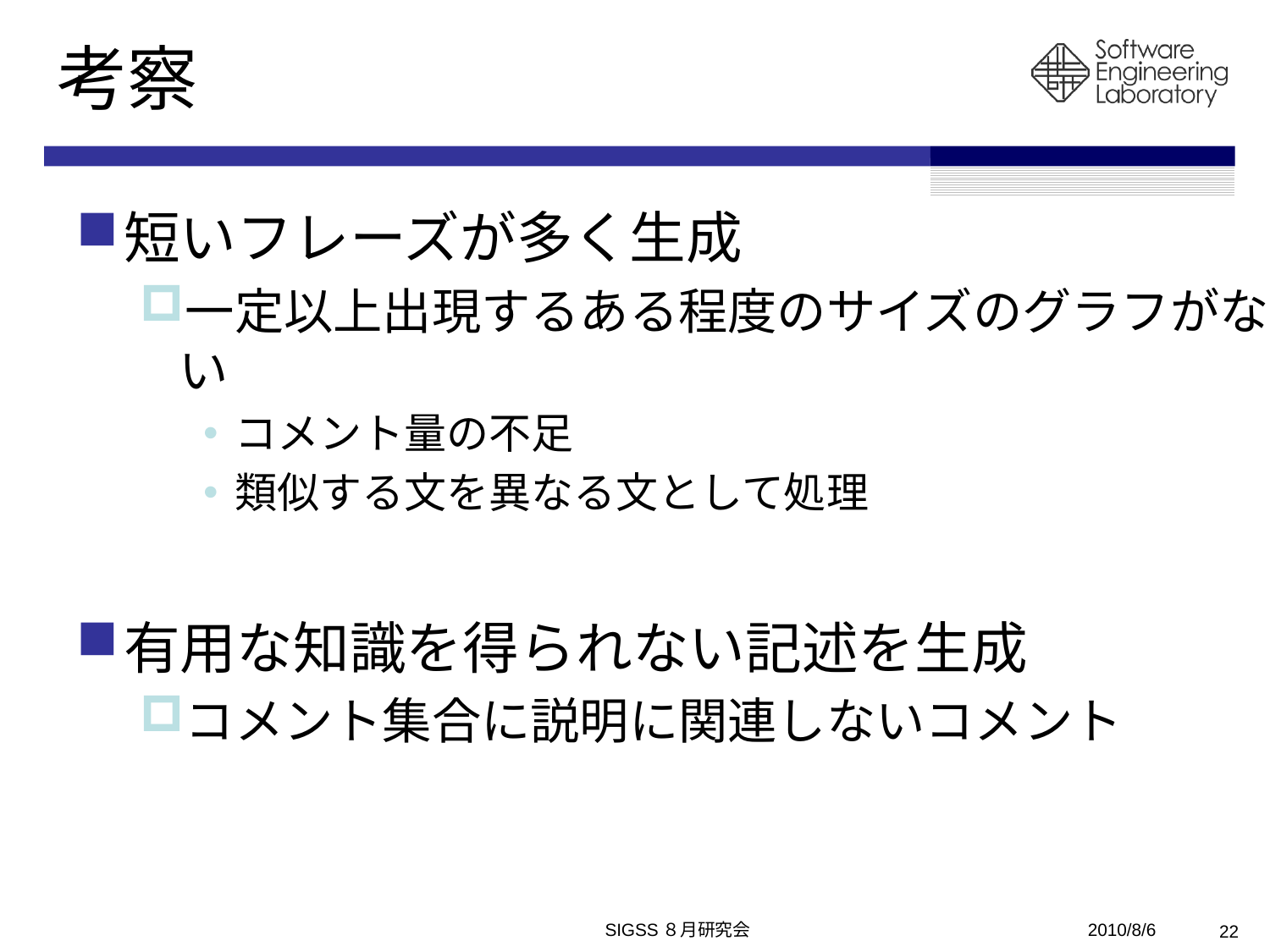

# 考察
短いフレーズが多く生成
一定以上出現するある程度のサイズのグラフがない
コメント量の不足
類似する文を異なる文として処理

有用な知識を得られない記述を生成
コメント集合に説明に関連しないコメント

SIGSS８月研究会
2010/8/6
22